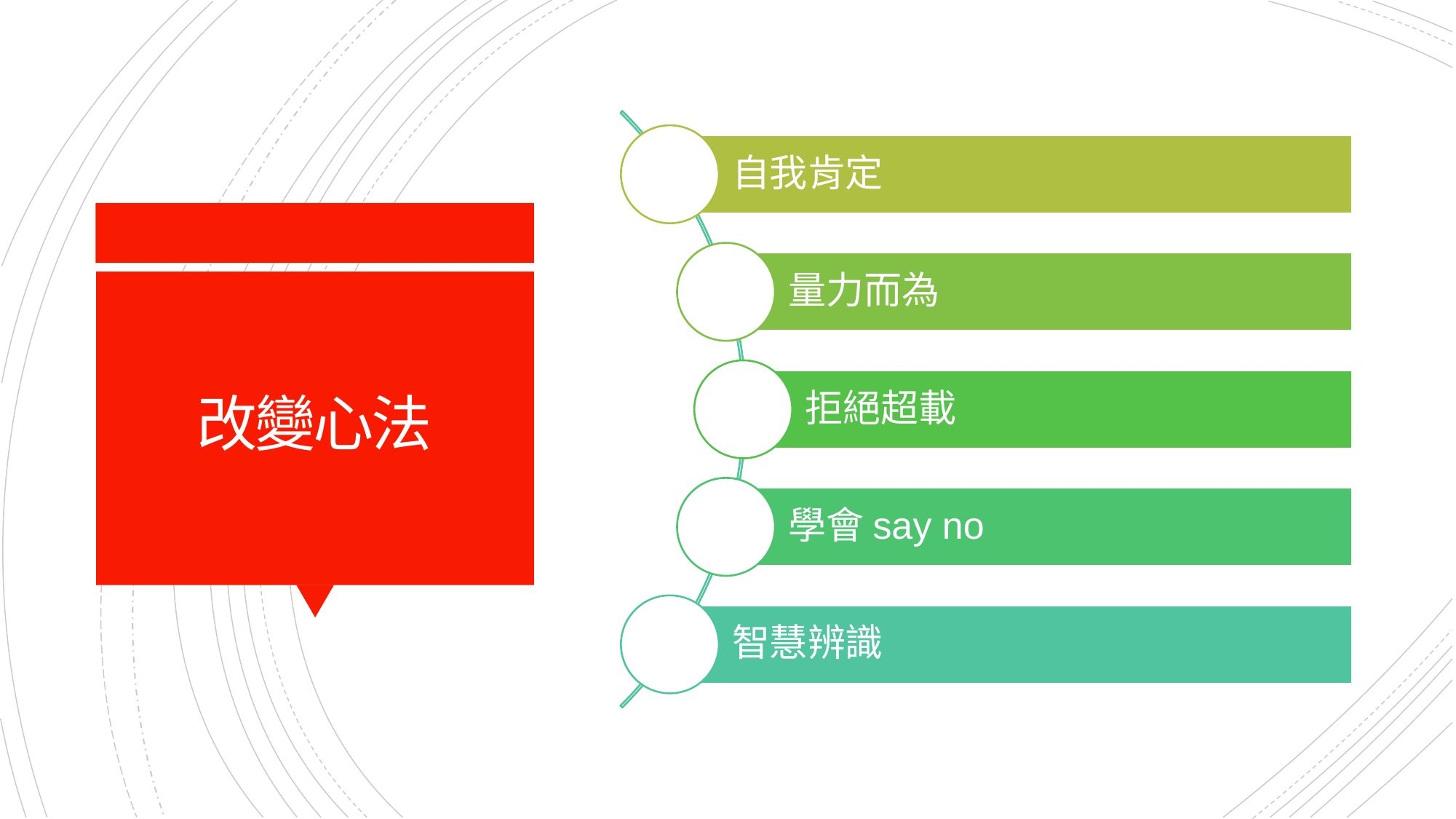

自我肯定
量力而為
拒絕超載
學會say no
智慧辨識
# 改變心法